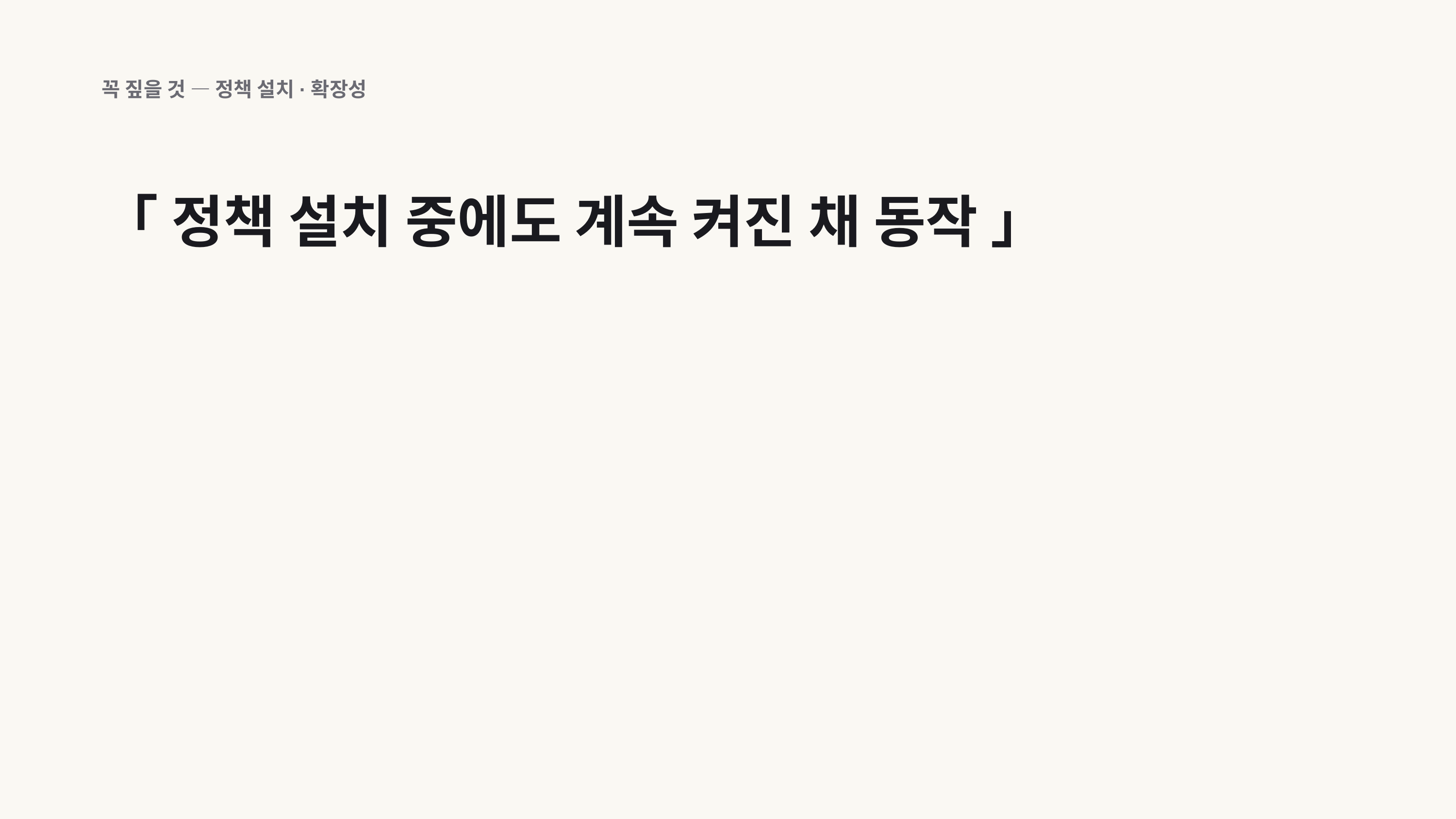

꼭 짚을 것 — 정책 설치·확장성
「 정책 설치 중에도 계속 켜진 채 동작 」